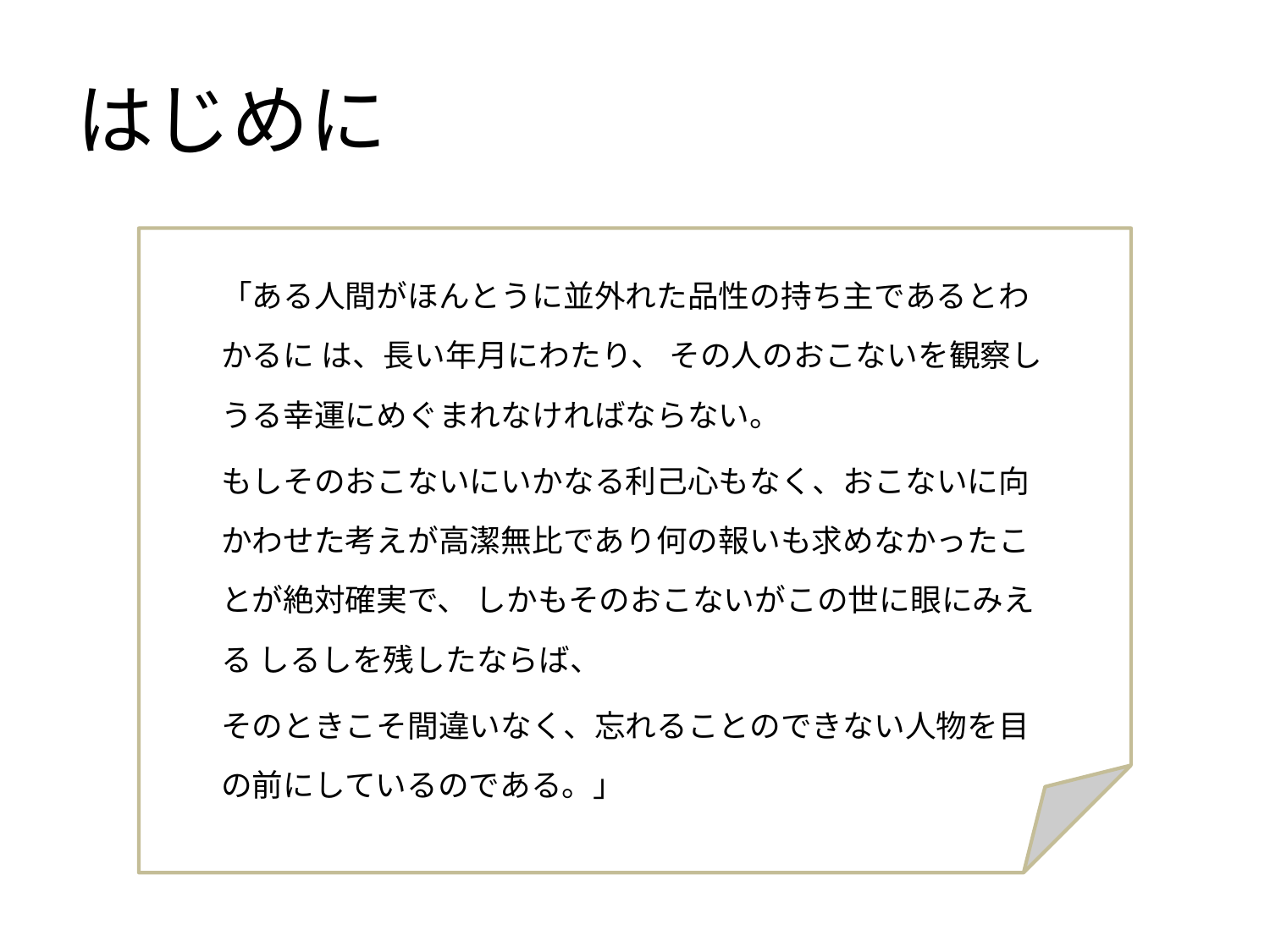

# はじめに

「ある人間がほんとうに並外れた品性の持ち主であるとわかるに は、長い年月にわたり、 その人のおこないを観察しうる幸運にめぐまれなければならない。
もしそのおこないにいかなる利己心もなく、おこないに向かわせた考えが高潔無比であり何の報いも求めなかったことが絶対確実で、 しかもそのおこないがこの世に眼にみえる しるしを残したならば、
そのときこそ間違いなく、忘れることのできない人物を目の前にしているのである。」